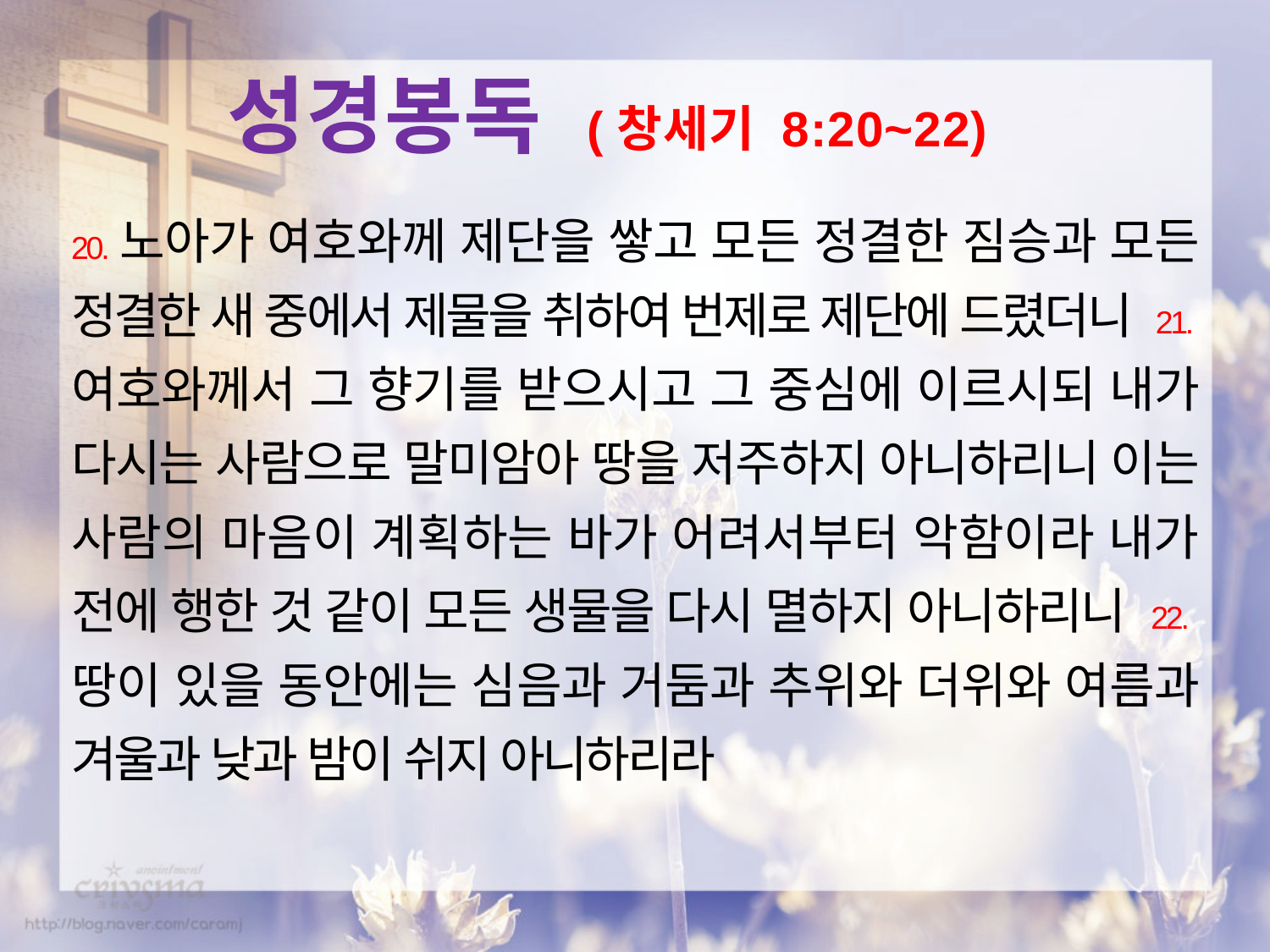

성경봉독 (창세기 8:20~22)
20.노아가 여호와께 제단을 쌓고 모든 정결한 짐승과 모든 정결한 새 중에서 제물을 취하여 번제로 제단에 드렸더니 21.여호와께서 그 향기를 받으시고 그 중심에 이르시되 내가 다시는 사람으로 말미암아 땅을 저주하지 아니하리니 이는 사람의 마음이 계획하는 바가 어려서부터 악함이라 내가 전에 행한 것 같이 모든 생물을 다시 멸하지 아니하리니 22.땅이 있을 동안에는 심음과 거둠과 추위와 더위와 여름과 겨울과 낮과 밤이 쉬지 아니하리라